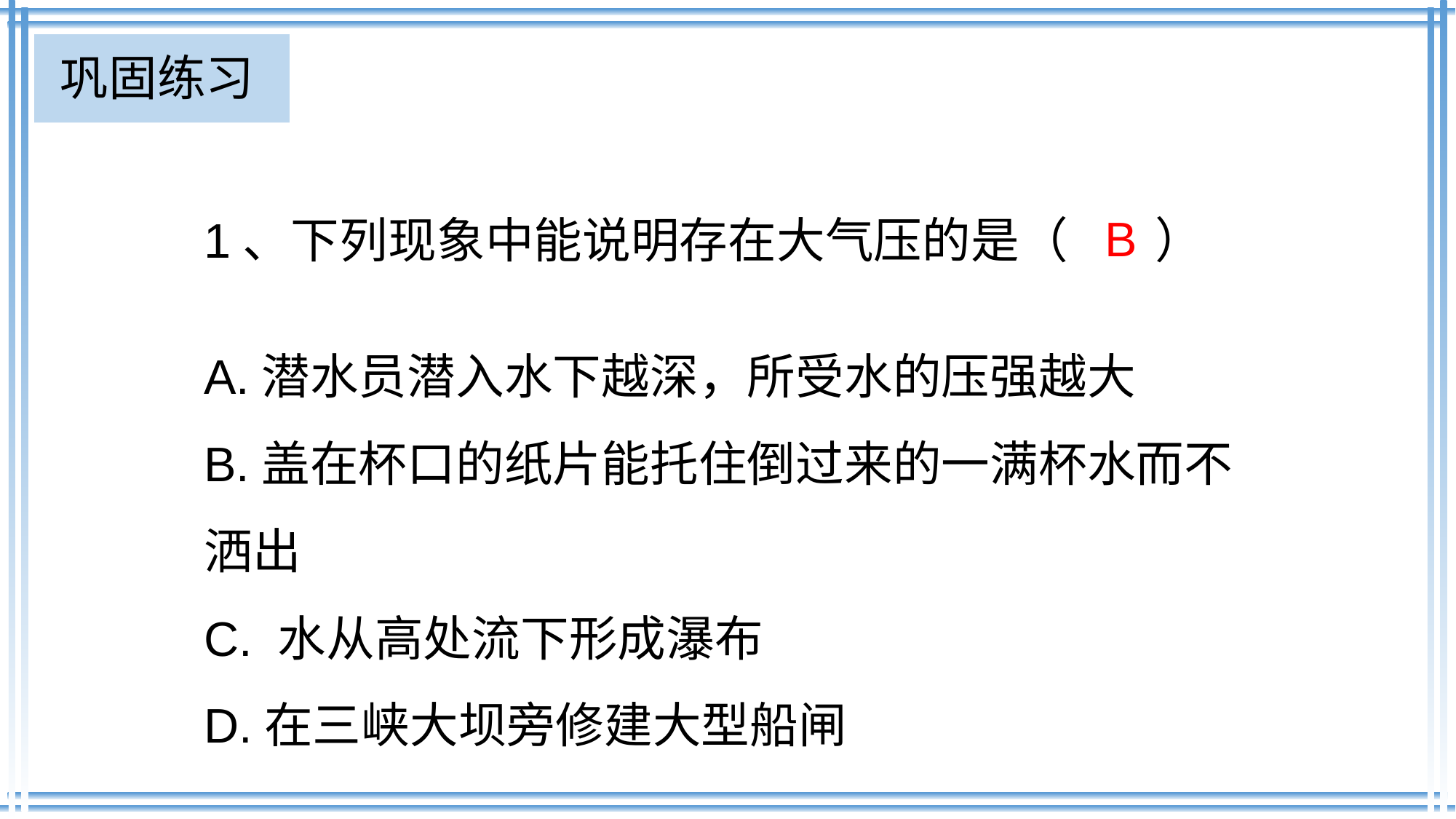

巩固练习
1、下列现象中能说明存在大气压的是（        ）
B
A.潜水员潜入水下越深，所受水的压强越大
B.盖在杯口的纸片能托住倒过来的一满杯水而不洒出
C. 水从高处流下形成瀑布
D.在三峡大坝旁修建大型船闸